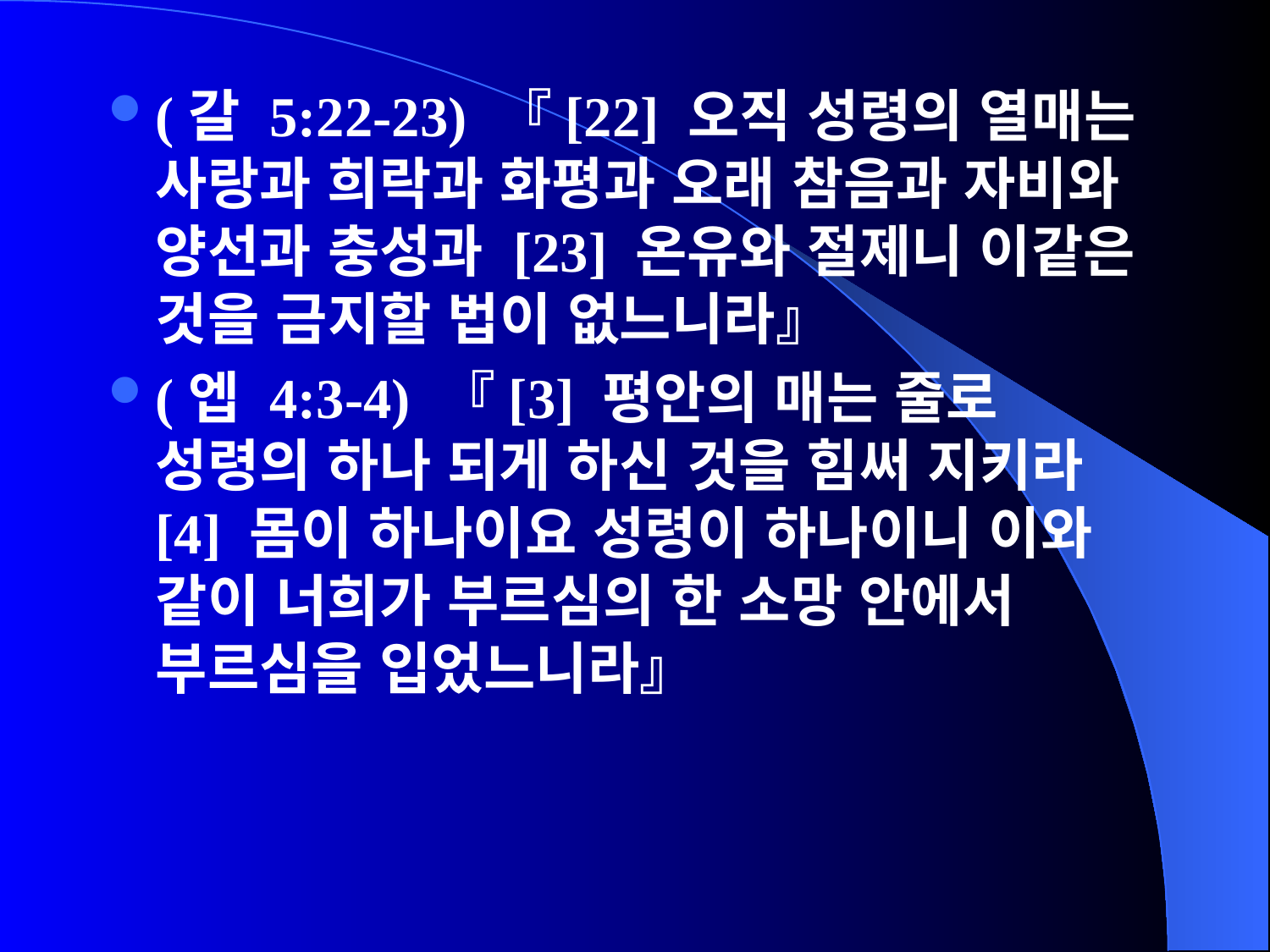

(갈 5:22-23) 『[22] 오직 성령의 열매는 사랑과 희락과 화평과 오래 참음과 자비와 양선과 충성과 [23] 온유와 절제니 이같은 것을 금지할 법이 없느니라』
(엡 4:3-4) 『[3] 평안의 매는 줄로 성령의 하나 되게 하신 것을 힘써 지키라 [4] 몸이 하나이요 성령이 하나이니 이와 같이 너희가 부르심의 한 소망 안에서 부르심을 입었느니라』